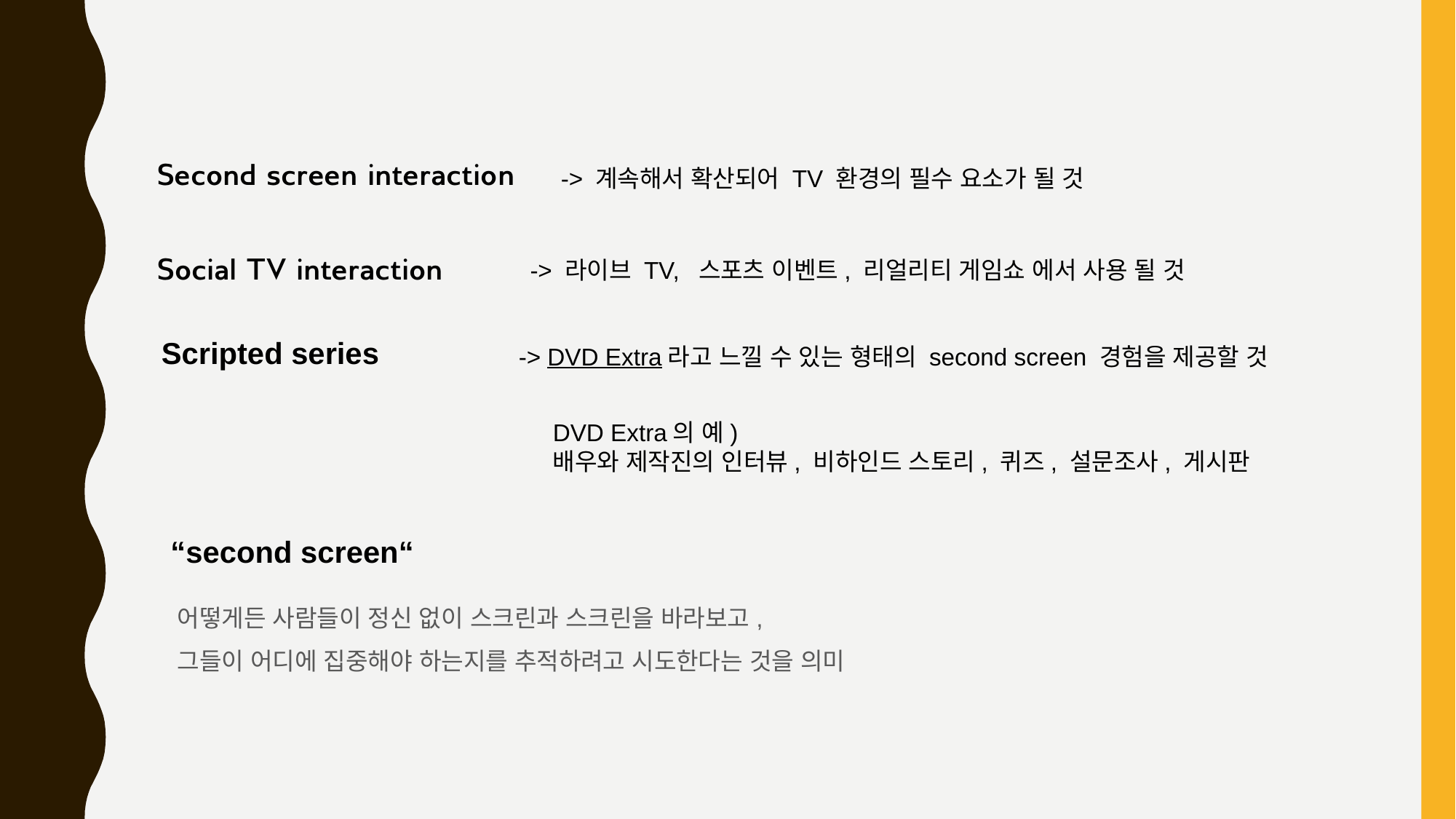

Second screen interaction
-> 계속해서 확산되어 TV 환경의 필수 요소가 될 것
Social TV interaction
-> 라이브 TV,  스포츠 이벤트, 리얼리티 게임쇼 에서 사용 될 것
Scripted series
-> DVD Extra라고 느낄 수 있는 형태의 second screen 경험을 제공할 것
DVD Extra의 예)
배우와 제작진의 인터뷰, 비하인드 스토리, 퀴즈, 설문조사, 게시판
 “second screen“
어떻게든 사람들이 정신 없이 스크린과 스크린을 바라보고,
그들이 어디에 집중해야 하는지를 추적하려고 시도한다는 것을 의미